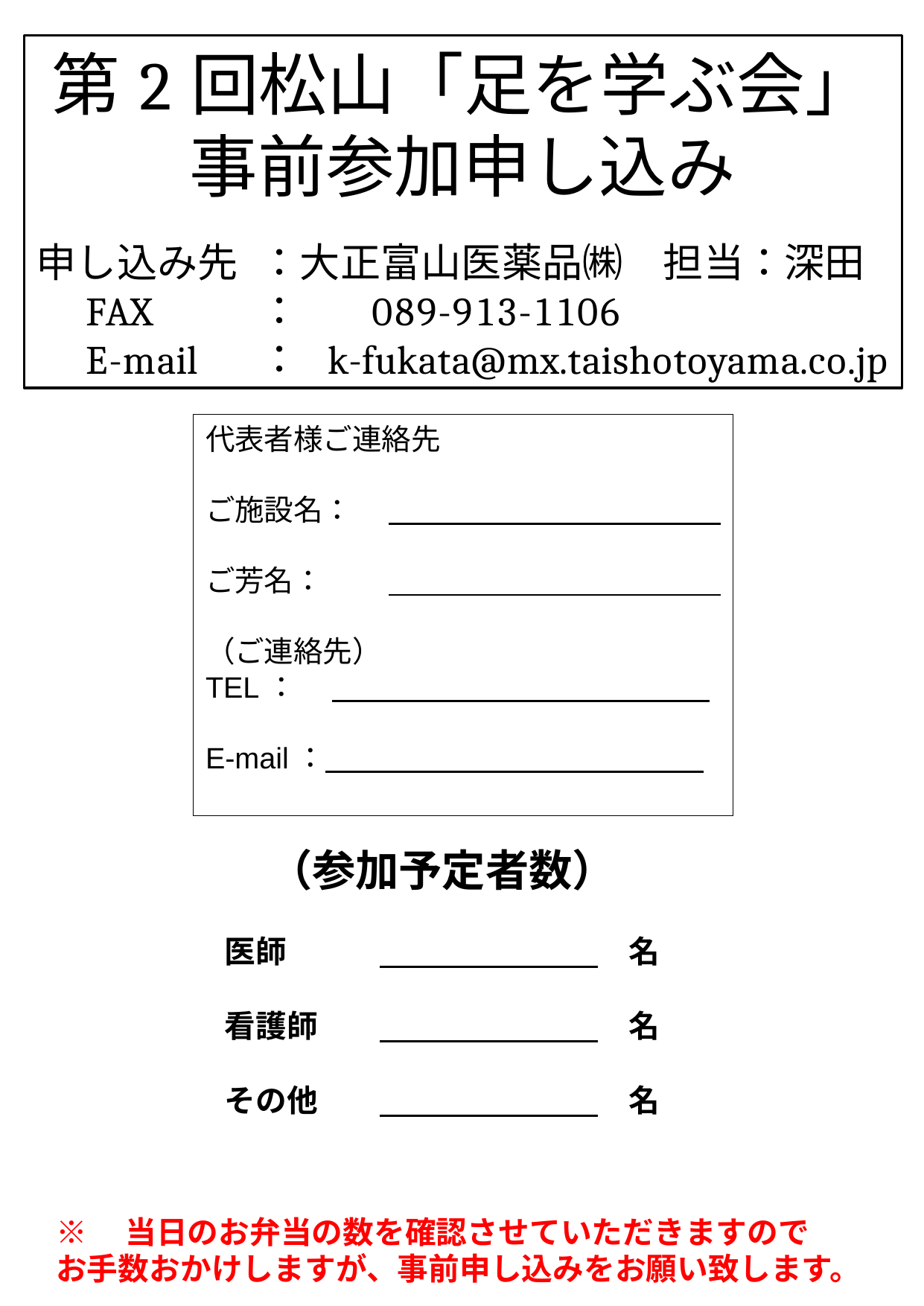

第2回松山「足を学ぶ会」
事前参加申し込み

申し込み先	：大正富山医薬品㈱　担当：深田
　FAX　　 	：	089-913-1106
　E-mail　	：  k-fukata@mx.taishotoyama.co.jp
代表者様ご連絡先

ご施設名：

ご芳名：

（ご連絡先）
TEL：

E-mail：

（参加予定者数）

医師　　　　　　　　　　　名

看護師　　　　　　　　　　名

その他　　　　　　　　　　名
※　当日のお弁当の数を確認させていただきますので
お手数おかけしますが、事前申し込みをお願い致します。